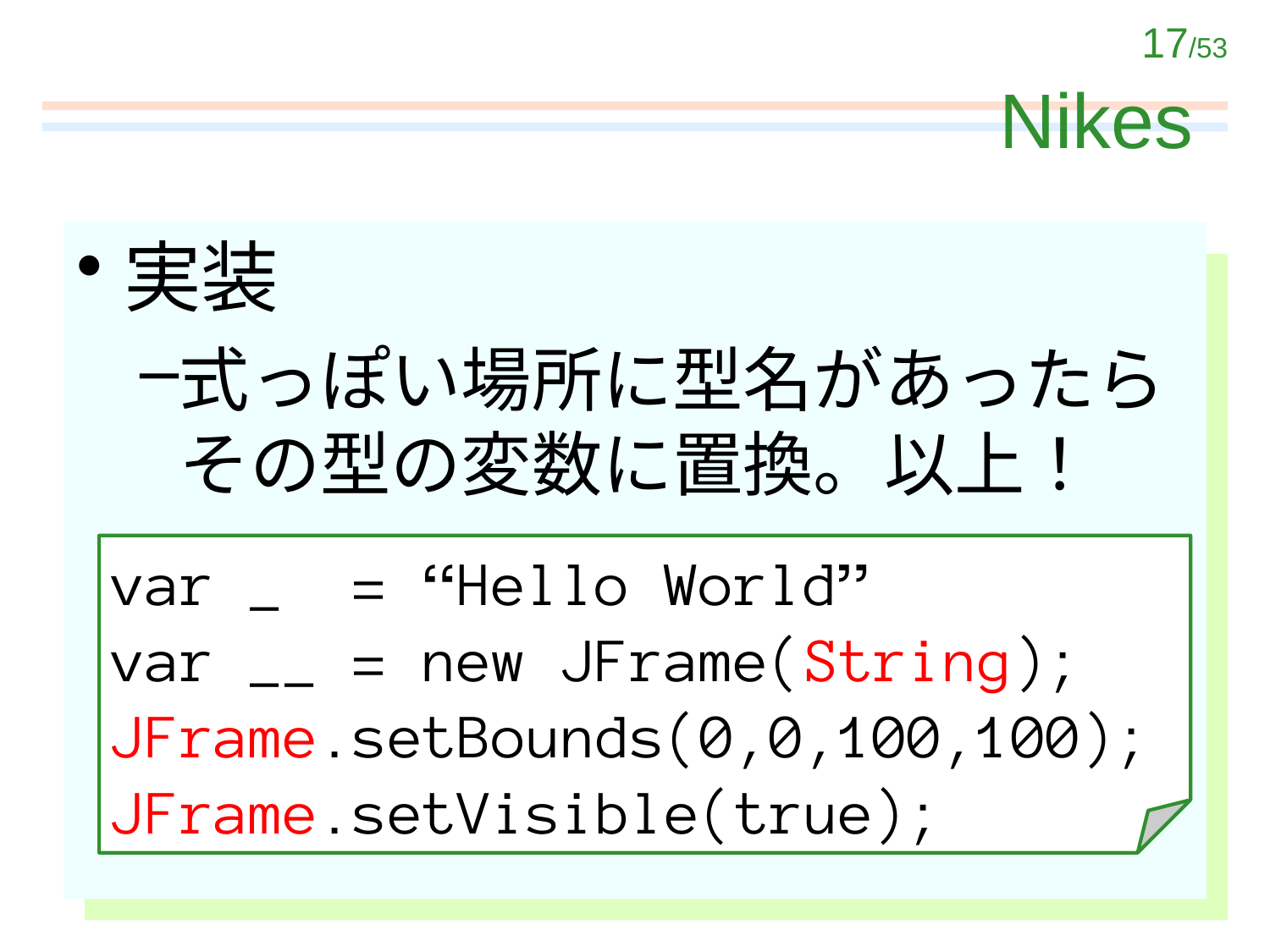

# Nikes
実装
式っぽい場所に型名があったら
その型の変数に置換。以上！
var _  = “Hello World”
var __ = new JFrame(String);
JFrame.setBounds(0,0,100,100);
JFrame.setVisible(true);